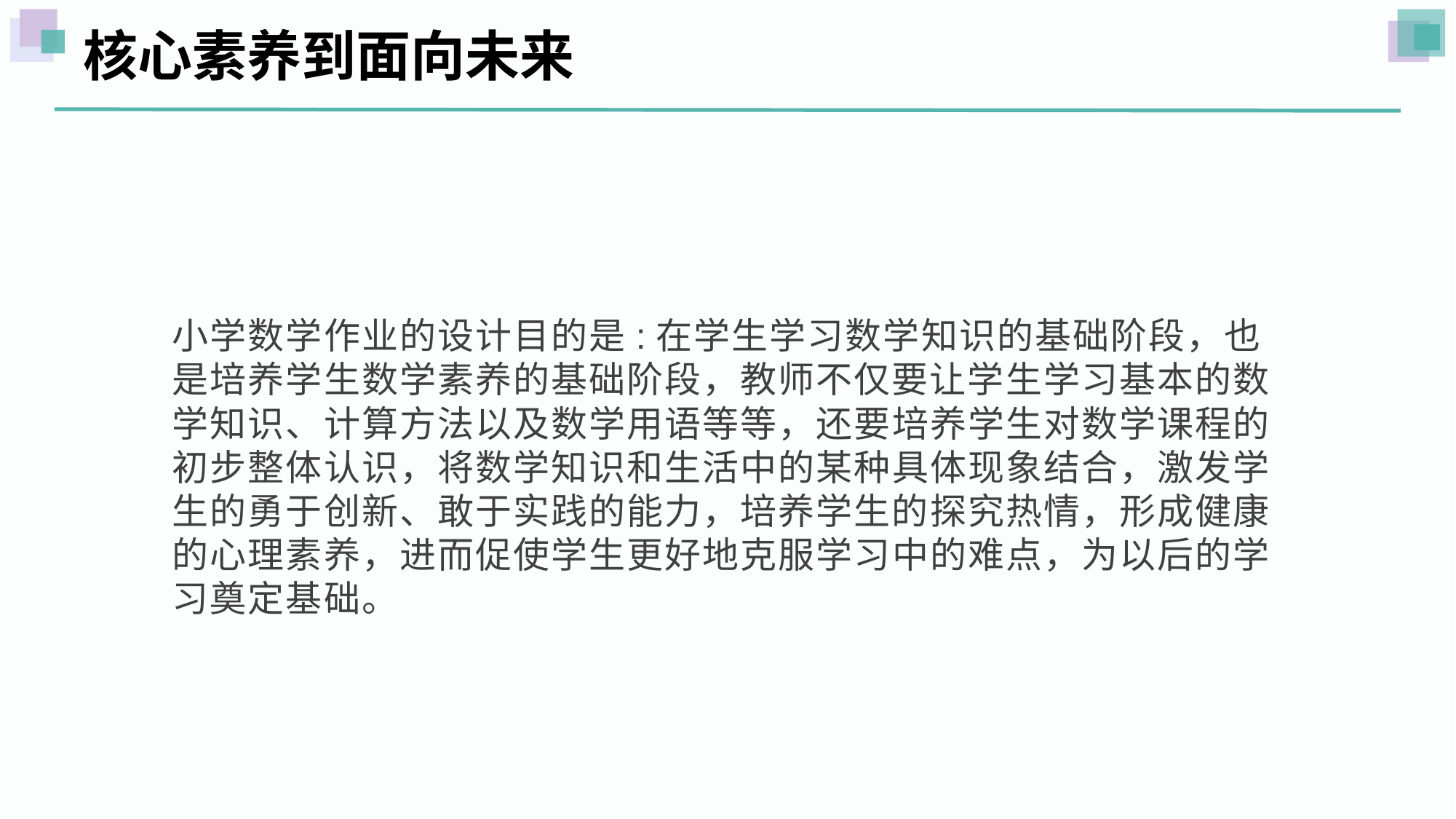

核心素养到面向未来
小学数学作业的设计目的是:在学生学习数学知识的基础阶段，也是培养学生数学素养的基础阶段，教师不仅要让学生学习基本的数学知识、计算方法以及数学用语等等，还要培养学生对数学课程的初步整体认识，将数学知识和生活中的某种具体现象结合，激发学生的勇于创新、敢于实践的能力，培养学生的探究热情，形成健康的心理素养，进而促使学生更好地克服学习中的难点，为以后的学习奠定基础。